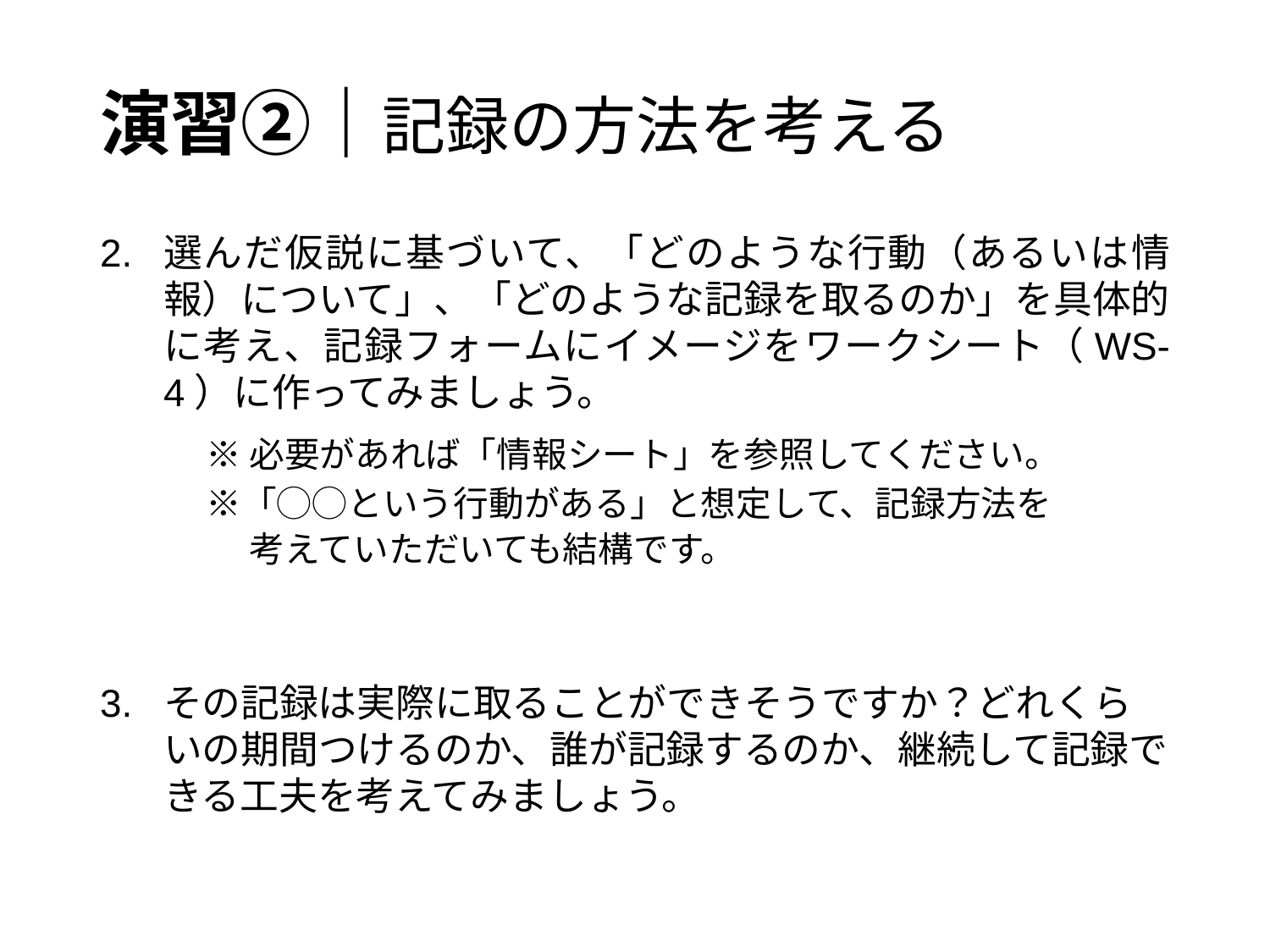

# 演習②｜記録の方法を考える
選んだ仮説に基づいて、「どのような行動（あるいは情報）について」、「どのような記録を取るのか」を具体的に考え、記録フォームにイメージをワークシート（WS-4）に作ってみましょう。
　　　※ 必要があれば「情報シート」を参照してください。
　　　※「◯◯という行動がある」と想定して、記録方法を
　　　　 考えていただいても結構です。

その記録は実際に取ることができそうですか？どれくらいの期間つけるのか、誰が記録するのか、継続して記録できる工夫を考えてみましょう。